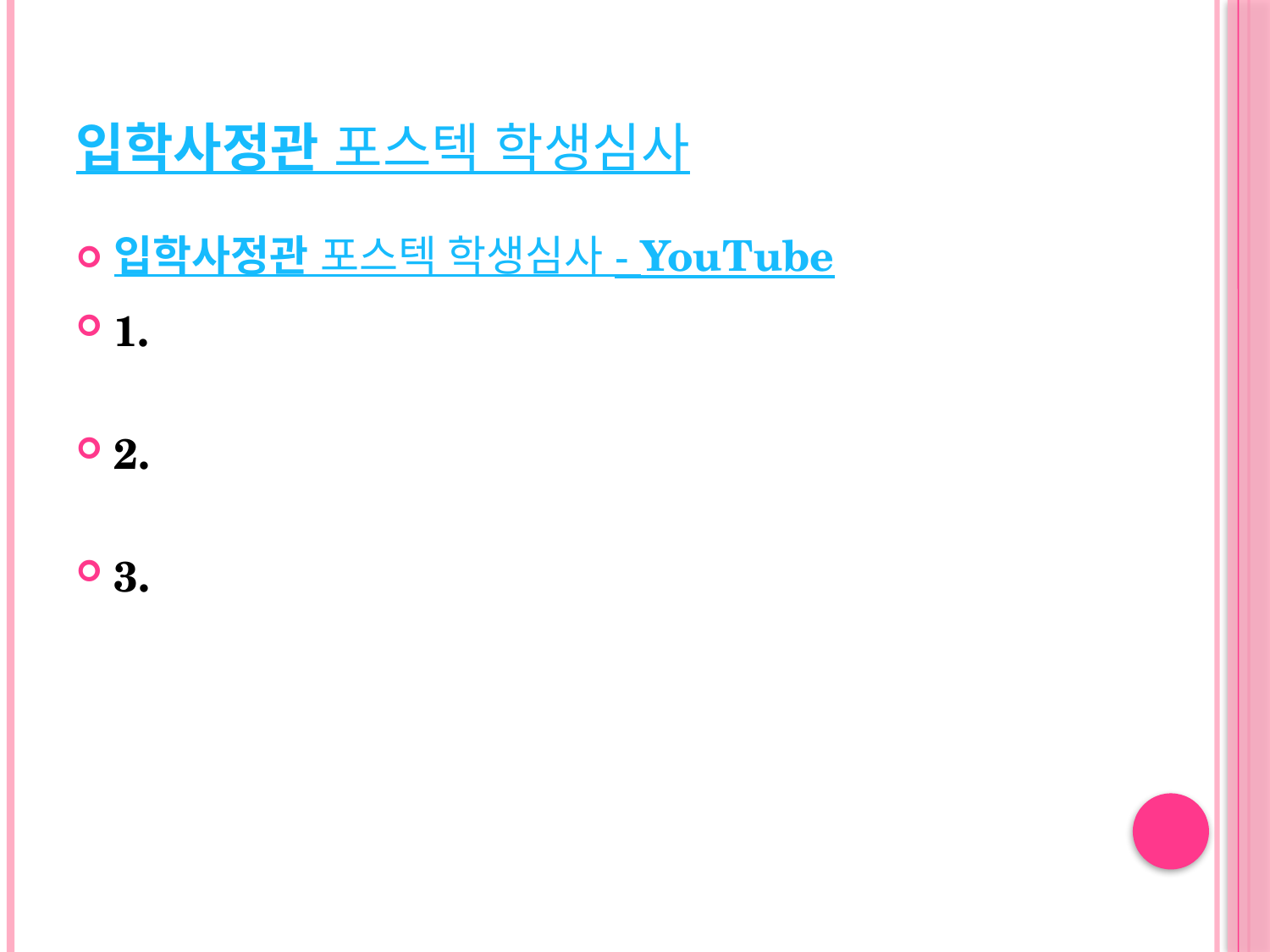

# 입학사정관 포스텍 학생심사
입학사정관 포스텍 학생심사 - YouTube
1.

2.

3.